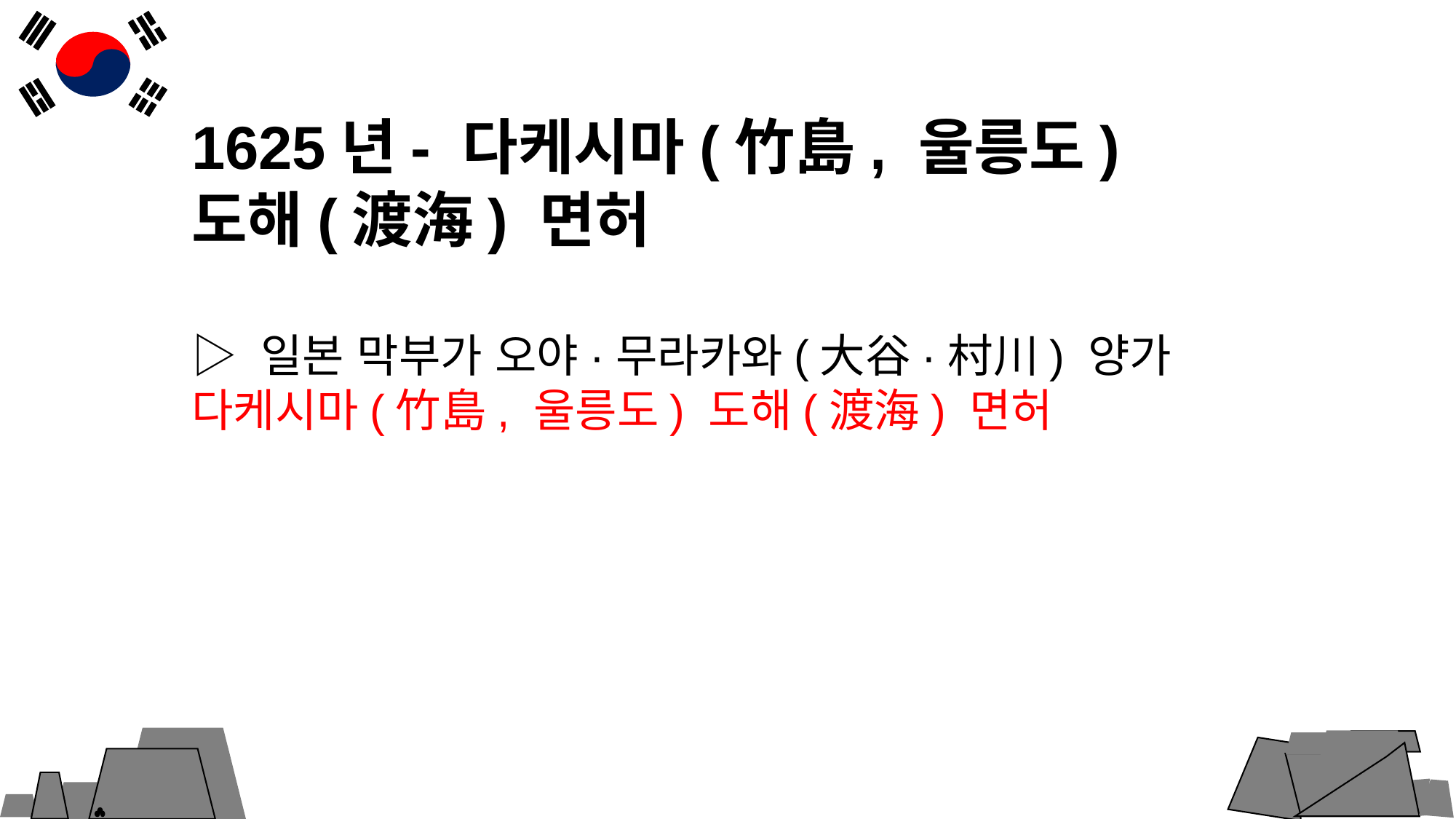

1625년- 다케시마(竹島, 울릉도) 도해(渡海) 면허
▷ 일본 막부가 오야·무라카와(大谷·村川) 양가
다케시마(竹島, 울릉도) 도해(渡海) 면허